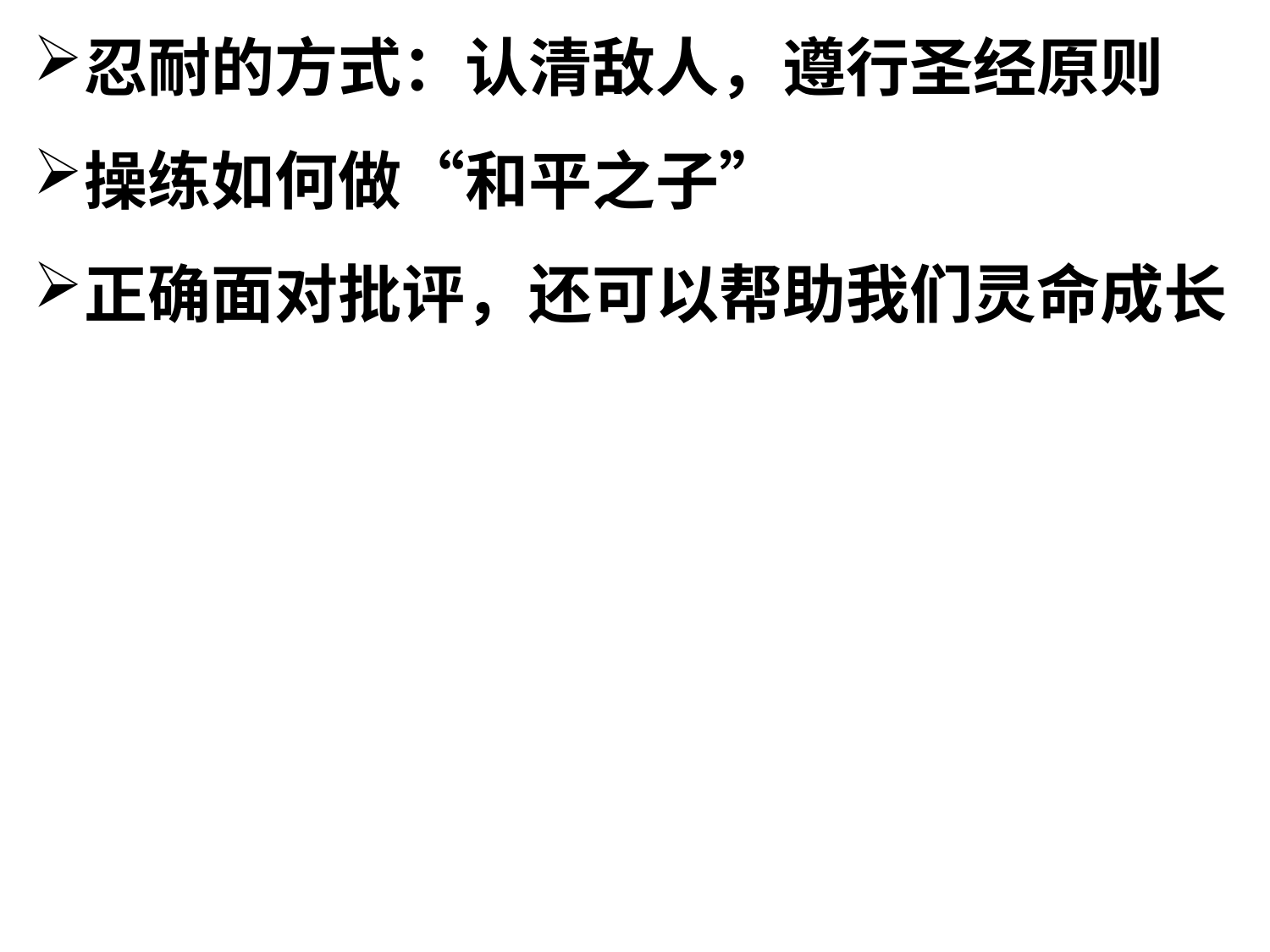

忍耐的方式：认清敌人，遵行圣经原则

操练如何做“和平之子”

正确面对批评，还可以帮助我们灵命成长